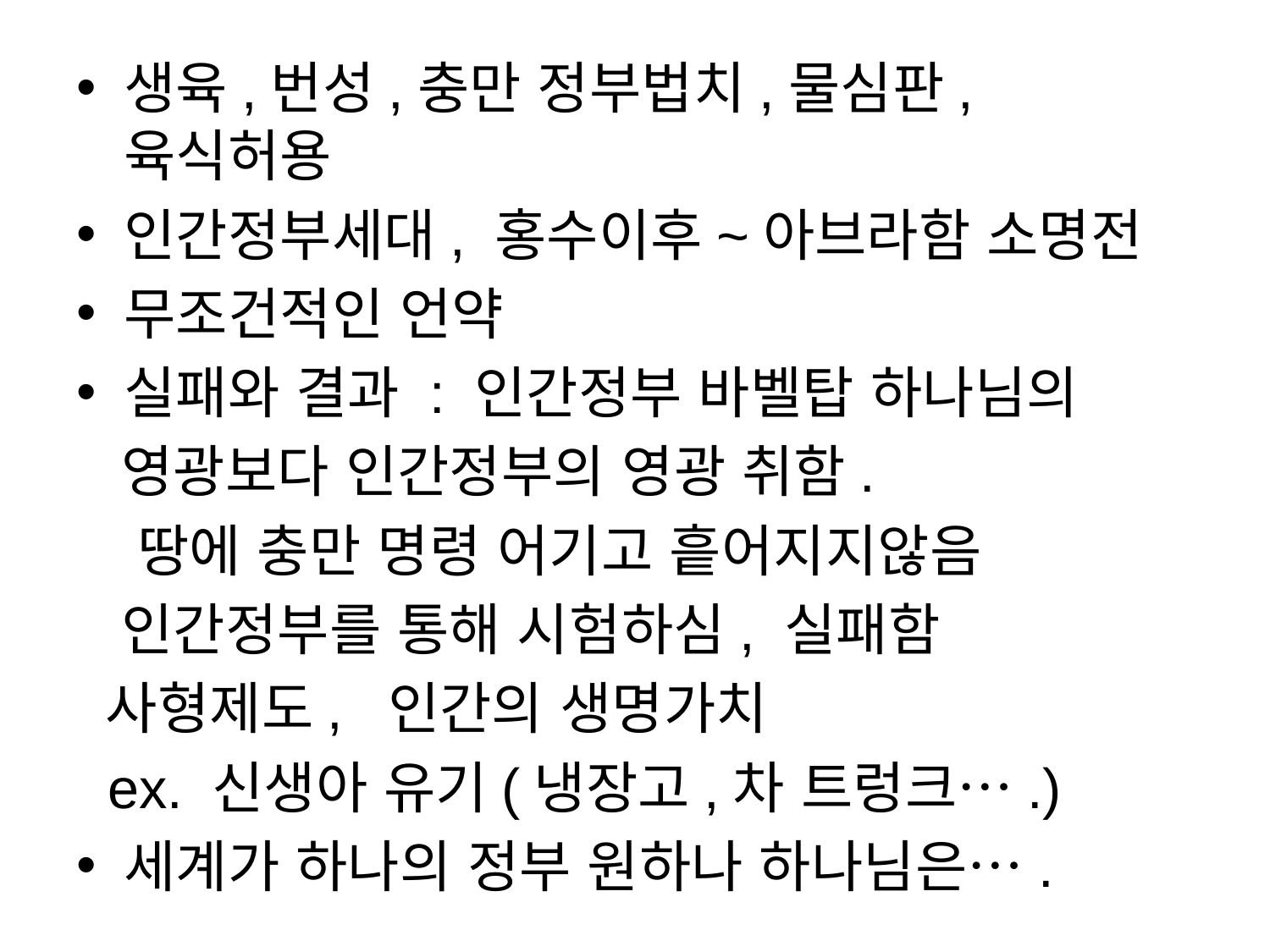

생육,번성,충만 정부법치,물심판,육식허용
인간정부세대, 홍수이후~아브라함 소명전
무조건적인 언약
실패와 결과 : 인간정부 바벨탑 하나님의
  영광보다 인간정부의 영광 취함.
   땅에 충만 명령 어기고 흩어지지않음
  인간정부를 통해 시험하심, 실패함
 사형제도,  인간의 생명가치
  ex. 신생아 유기(냉장고,차 트렁크….)
세계가 하나의 정부 원하나 하나님은….